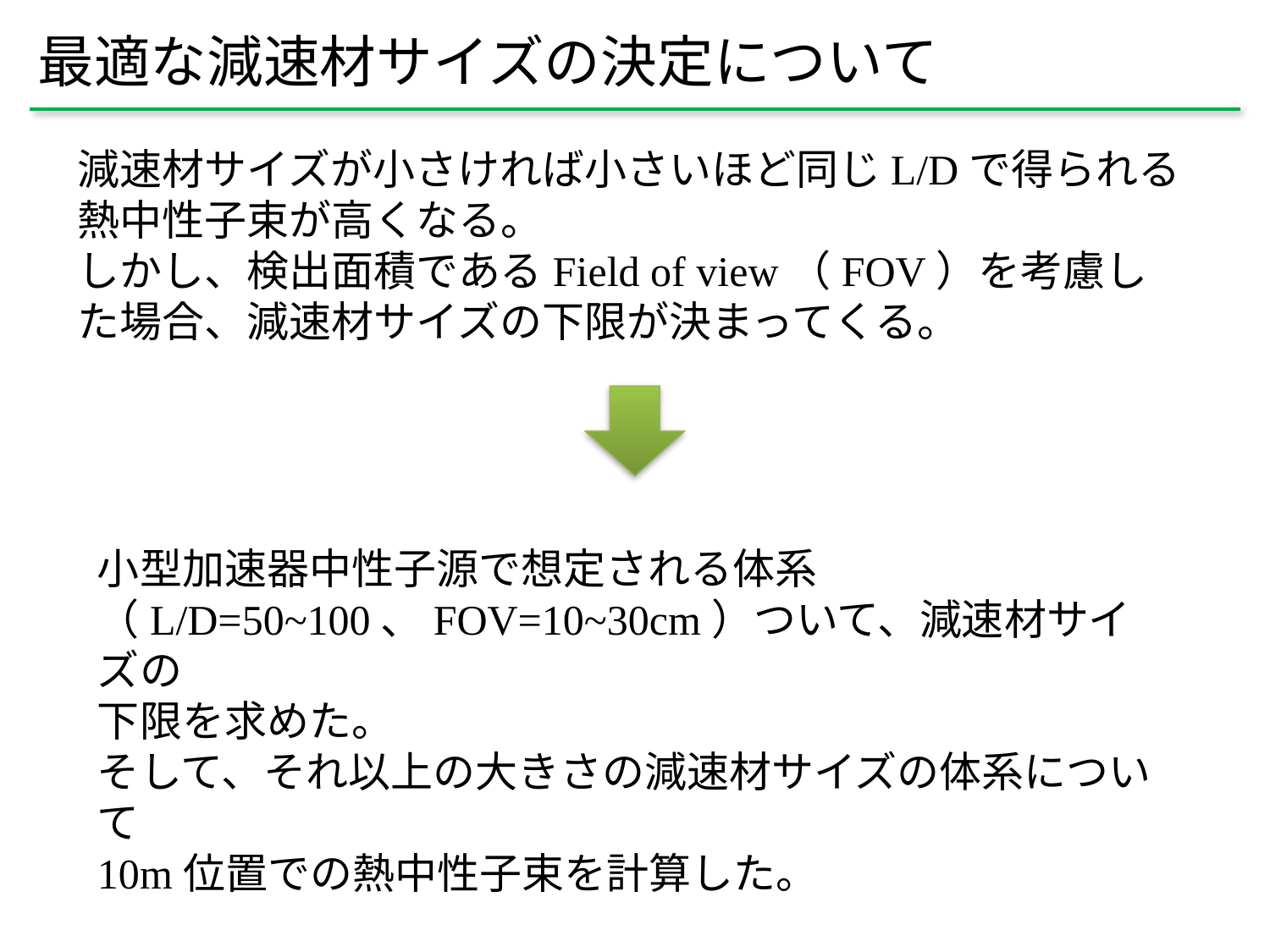

# 最適な減速材サイズの決定について
減速材サイズが小さければ小さいほど同じL/Dで得られる
熱中性子束が高くなる。
しかし、検出面積であるField of view（FOV）を考慮した場合、減速材サイズの下限が決まってくる。

小型加速器中性子源で想定される体系
（L/D=50~100、FOV=10~30cm）ついて、減速材サイズの
下限を求めた。
そして、それ以上の大きさの減速材サイズの体系について
10m位置での熱中性子束を計算した。